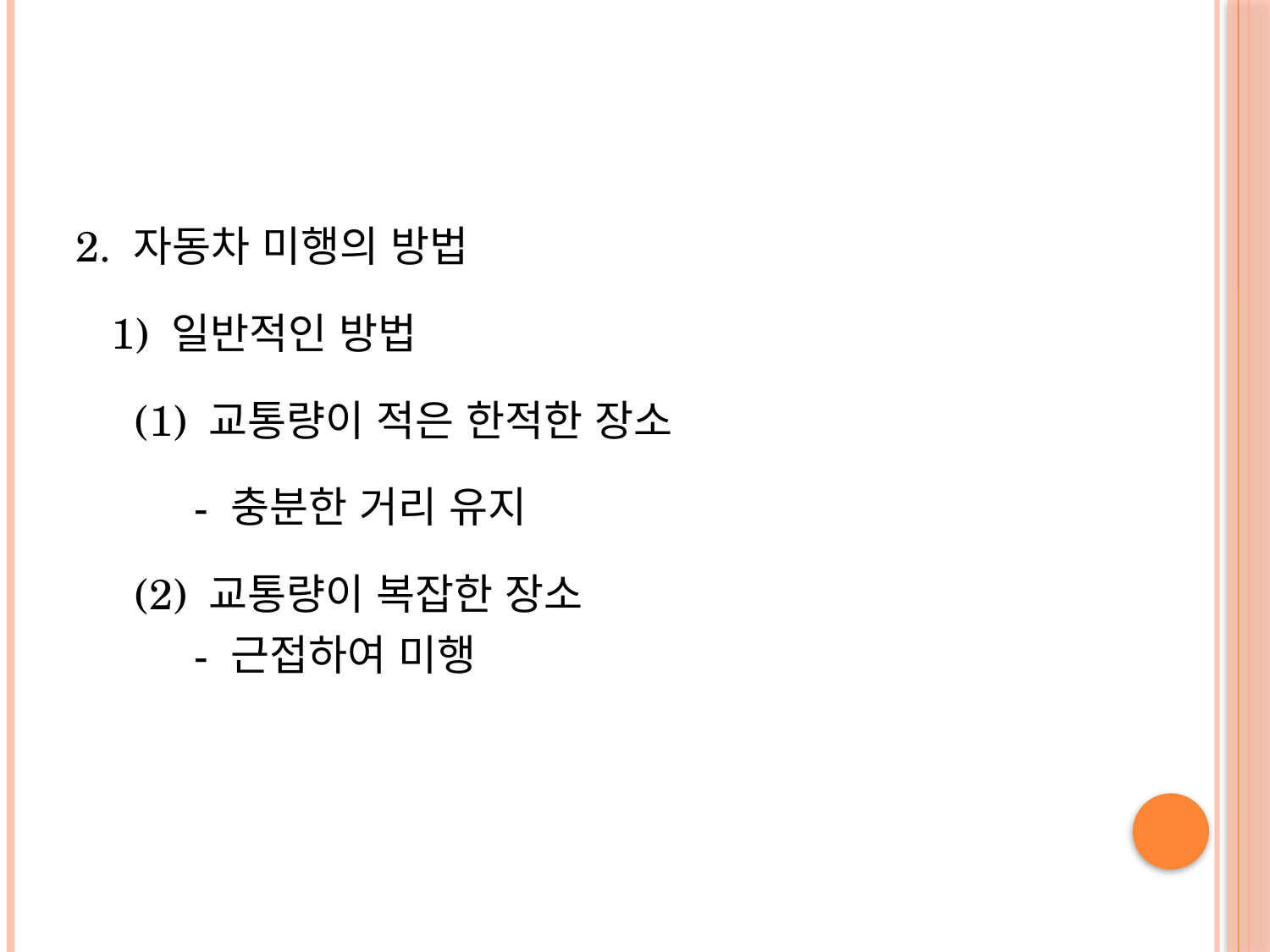

#
2. 자동차 미행의 방법
   1) 일반적인 방법
     (1) 교통량이 적은 한적한 장소
          - 충분한 거리 유지
     (2) 교통량이 복잡한 장소
          - 근접하여 미행